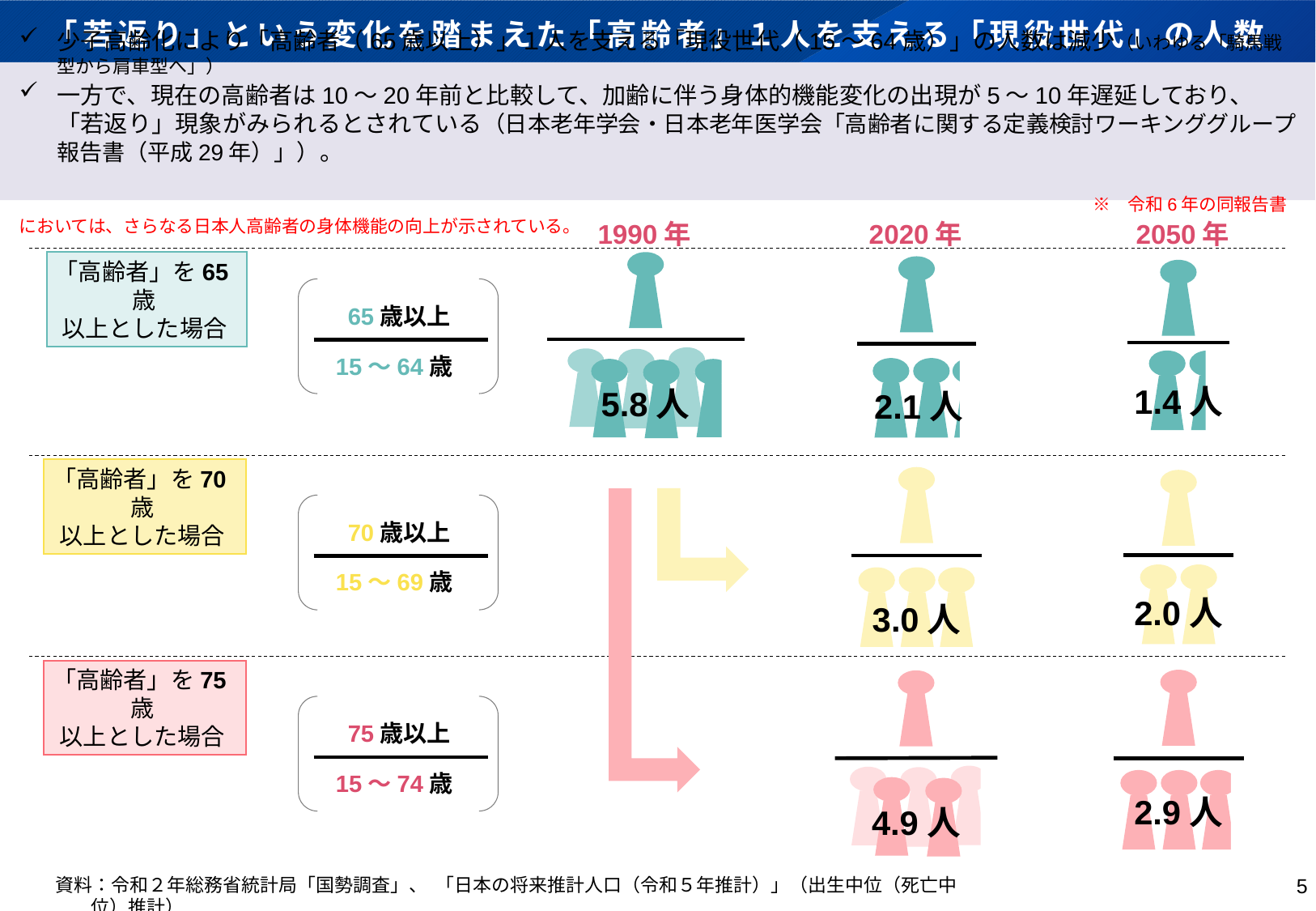

# 「若返り」という変化を踏まえた「高齢者」１人を支える「現役世代」の人数

少子高齢化により「高齢者（65歳以上）」１人を支える「現役世代（15～64歳）」の人数は減少（いわゆる「騎馬戦型から肩車型へ」）
一方で、現在の高齢者は10～20年前と比較して、加齢に伴う身体的機能変化の出現が5～10年遅延しており、「若返り」現象がみられるとされている（日本老年学会・日本老年医学会「高齢者に関する定義検討ワーキンググループ報告書（平成29年）」）。
　　　　　　　　　　　　　　　　　　　　　　　　　　　　　　　　　　　　　　　　　　　　　　　　　　　　　　　　　　　　　※　令和6年の同報告書においては、さらなる日本人高齢者の身体機能の向上が示されている。
1990年
2020年
2050年

5.8人
「高齢者」を65歳
以上とした場合

2.1人

1.4人

65歳以上
15～64歳

「高齢者」を70歳
以上とした場合

3.0人

2.0人

70歳以上
15～69歳

「高齢者」を75歳
以上とした場合

2.9人

4.9人

75歳以上
15～74歳

5
資料：令和２年総務省統計局「国勢調査」、  「日本の将来推計人口（令和５年推計）」（出生中位（死亡中位）推計）